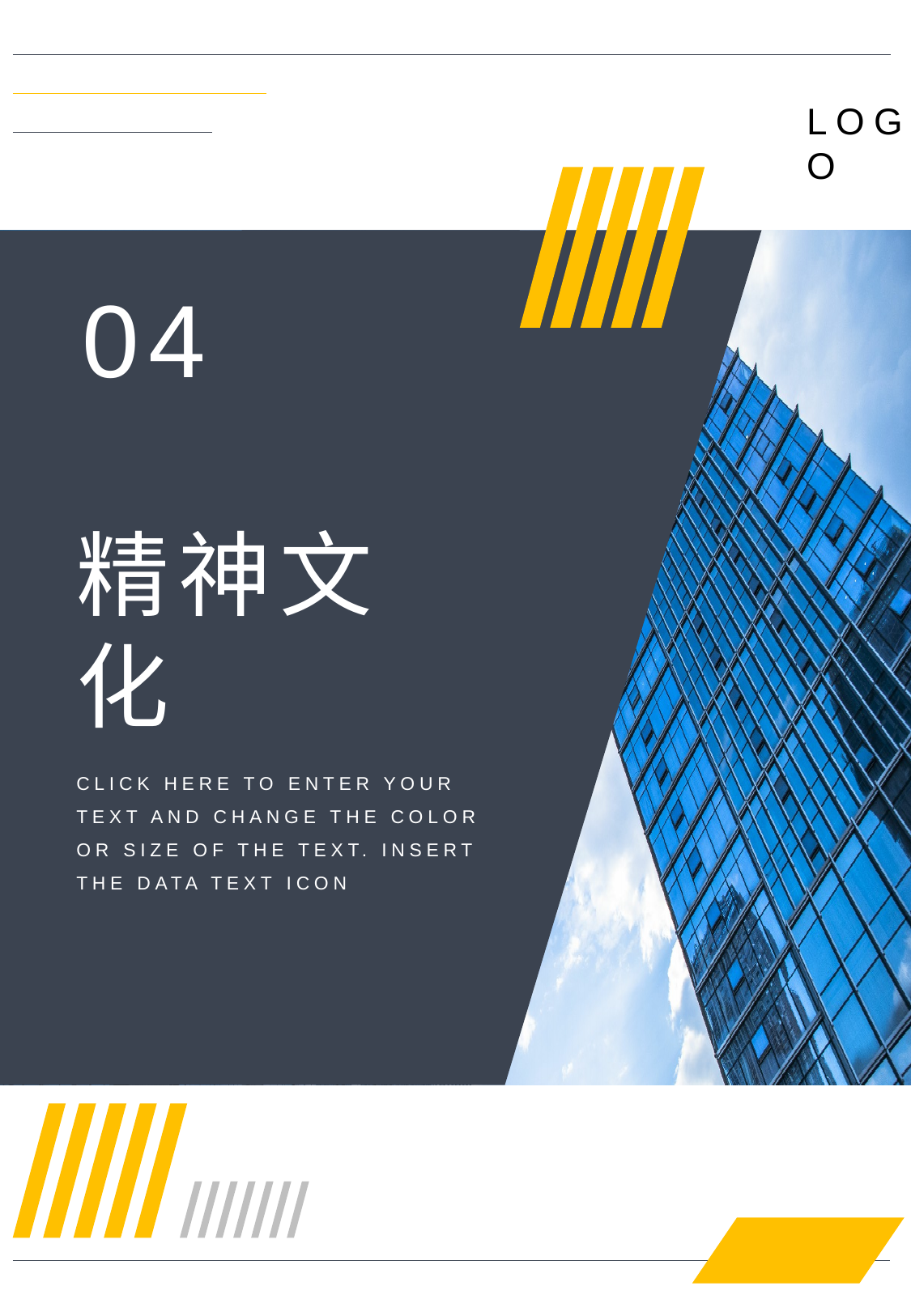

LOGO

04
精神文化
CLICK HERE TO ENTER YOUR TEXT AND CHANGE THE COLOR OR SIZE OF THE TEXT. INSERT THE DATA TEXT ICON